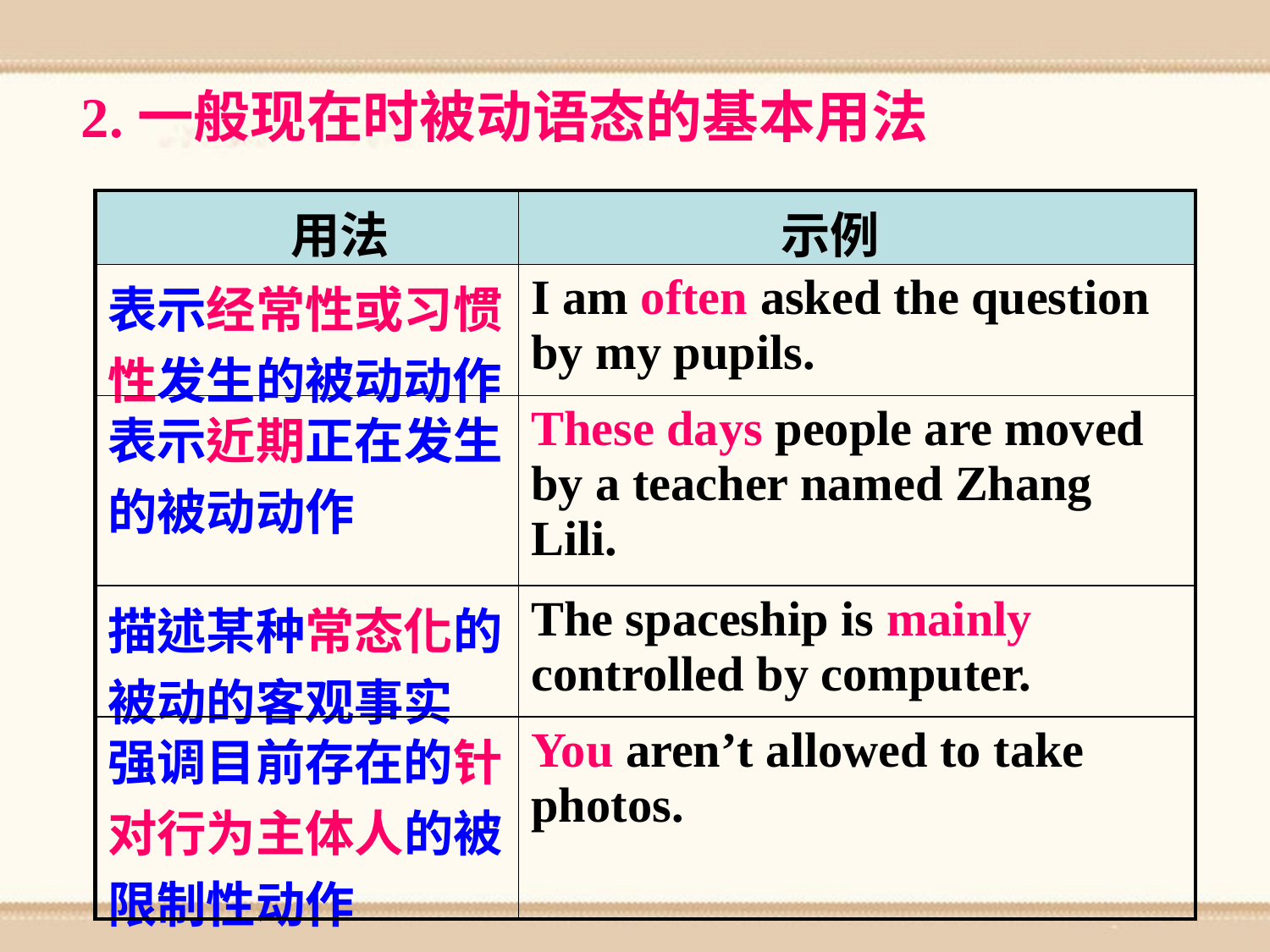

2.一般现在时被动语态的基本用法
| 用法 | 示例 |
| --- | --- |
| 表示经常性或习惯性发生的被动动作 | I am often asked the question by my pupils. |
| 表示近期正在发生的被动动作 | These days people are moved by a teacher named Zhang Lili. |
| 描述某种常态化的被动的客观事实 | The spaceship is mainly controlled by computer. |
| 强调目前存在的针对行为主体人的被 限制性动作 | You aren’t allowed to take photos. |